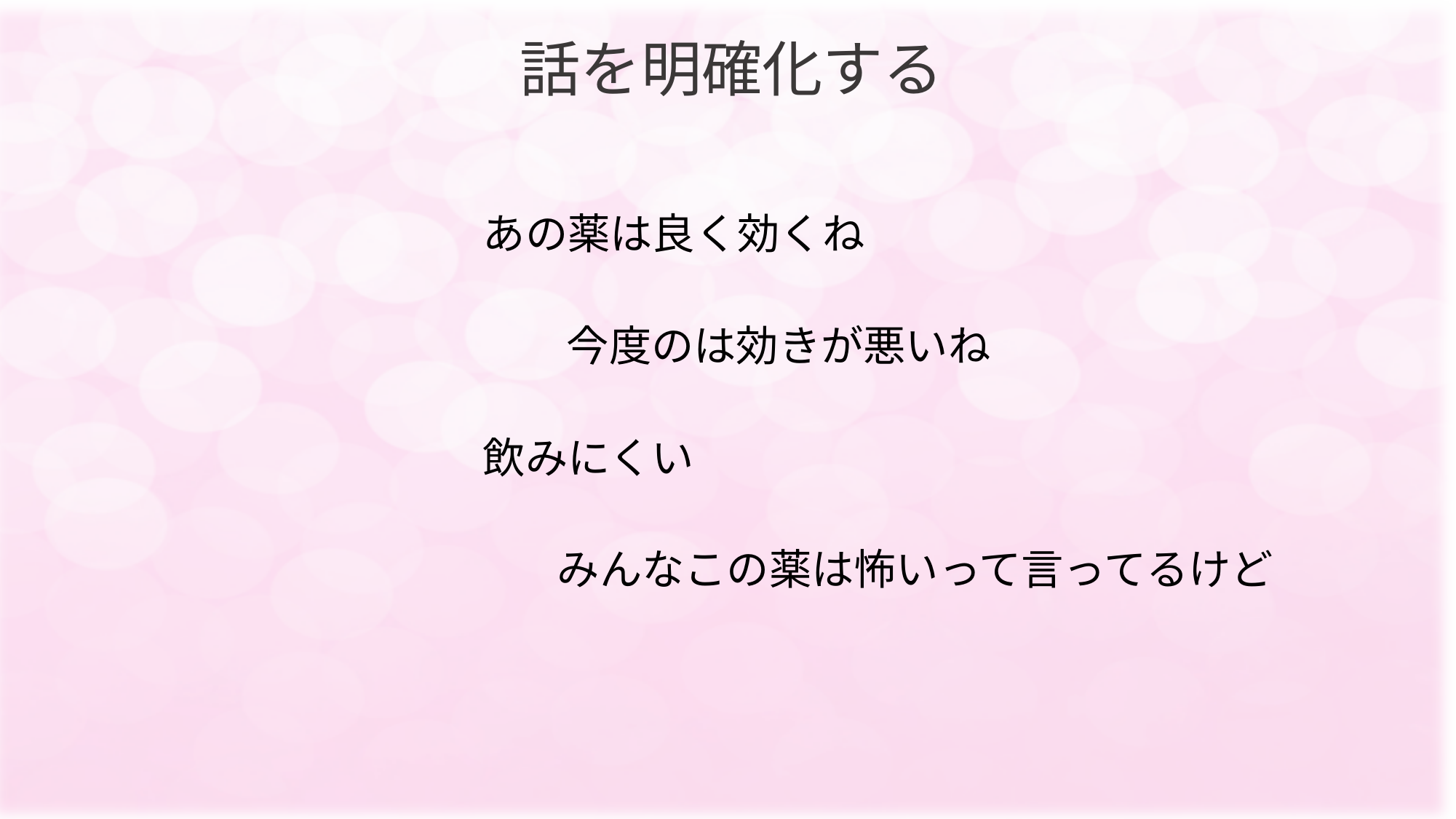

話を明確化する
         あの薬は良く効くね

　　　　 今度のは効きが悪いね

         飲みにくい

　　　　みんなこの薬は怖いって言ってるけど